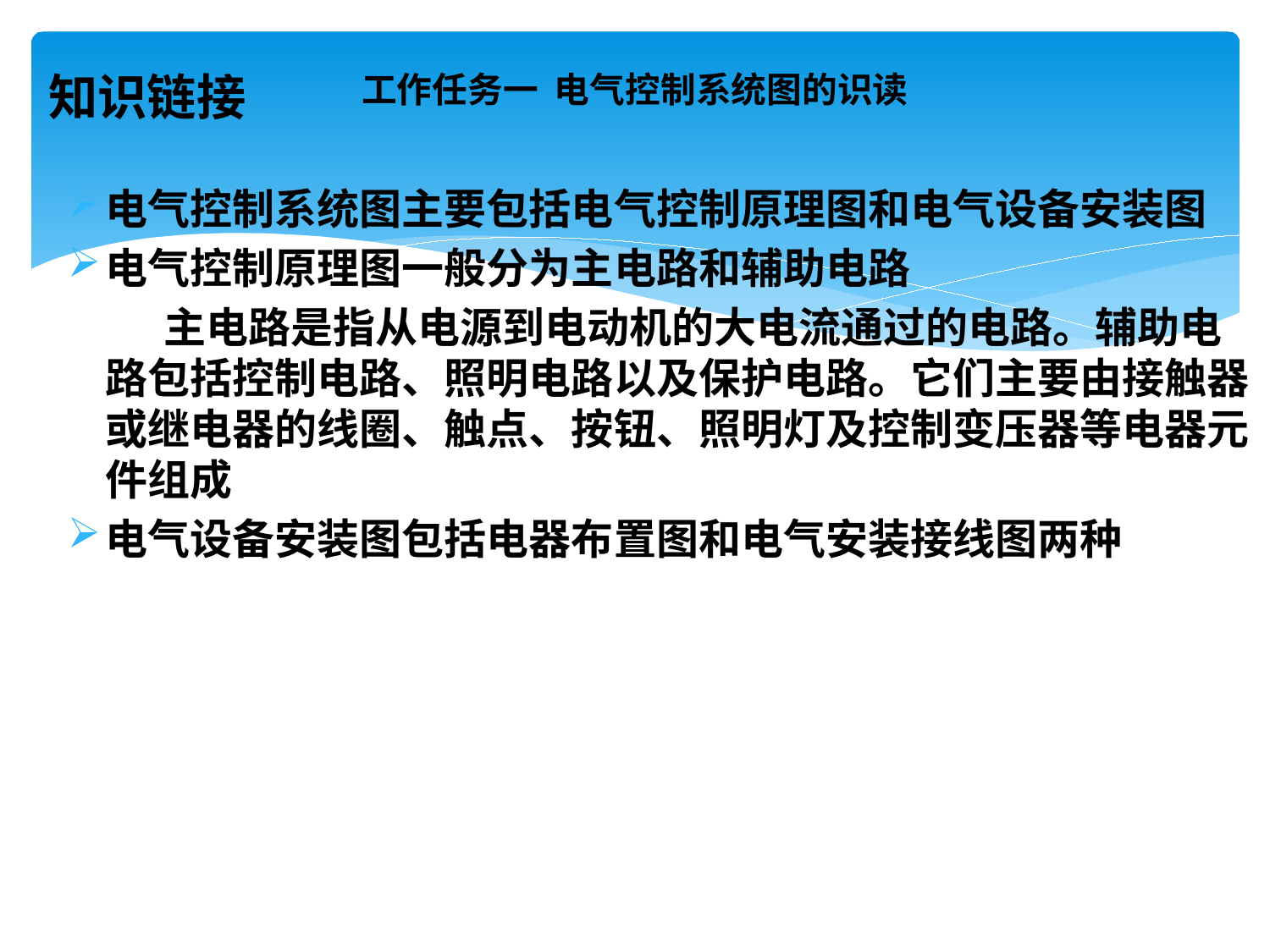

# 工作任务一  电气控制系统图的识读
知识链接
电气控制系统图主要包括电气控制原理图和电气设备安装图
电气控制原理图一般分为主电路和辅助电路
         主电路是指从电源到电动机的大电流通过的电路。辅助电路包括控制电路、照明电路以及保护电路。它们主要由接触器或继电器的线圈、触点、按钮、照明灯及控制变压器等电器元件组成
电气设备安装图包括电器布置图和电气安装接线图两种